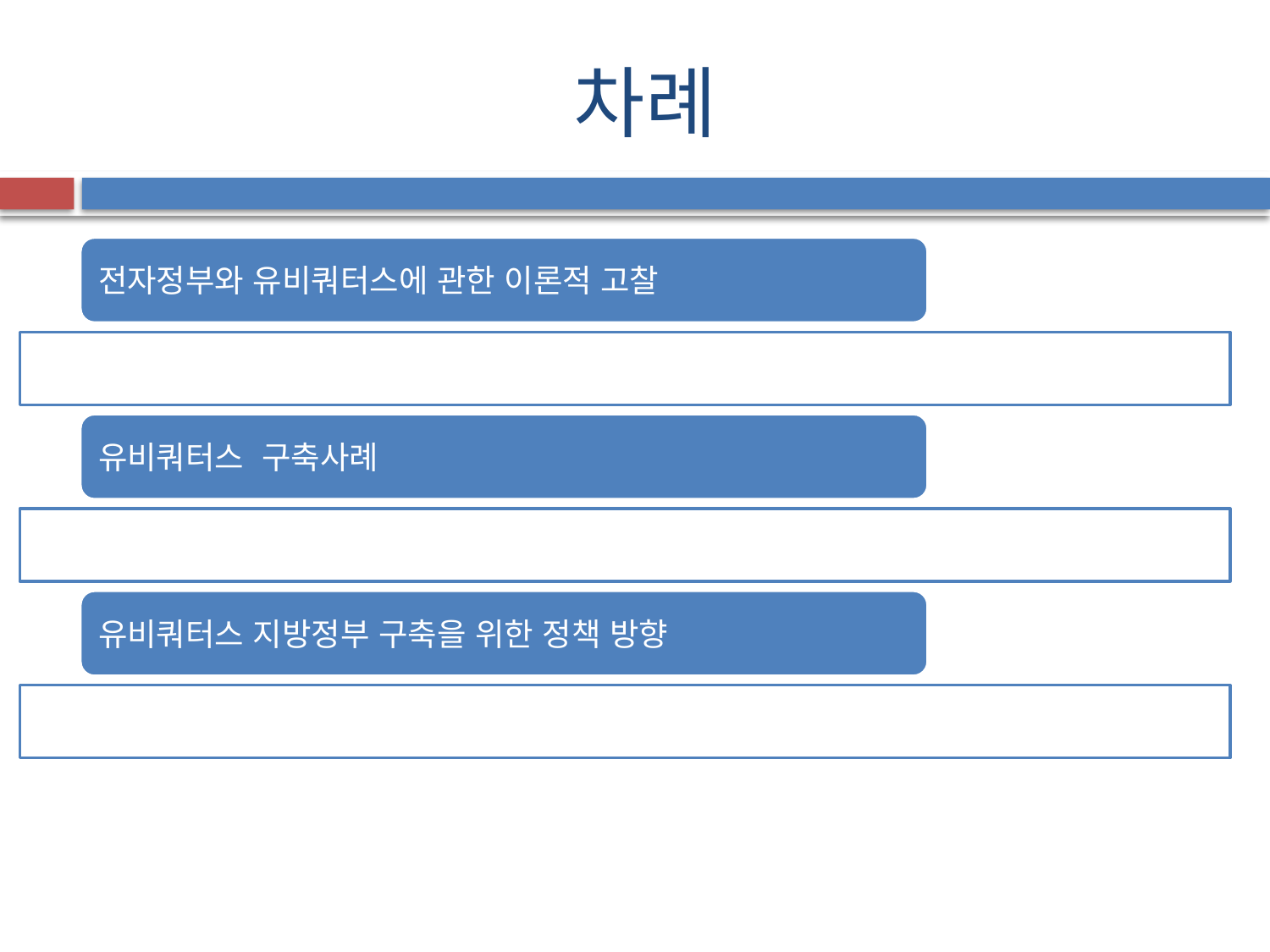

# 차례

전자정부와 유비쿼터스에 관한 이론적 고찰
유비쿼터스  구축사례
유비쿼터스 지방정부 구축을 위한 정책 방향